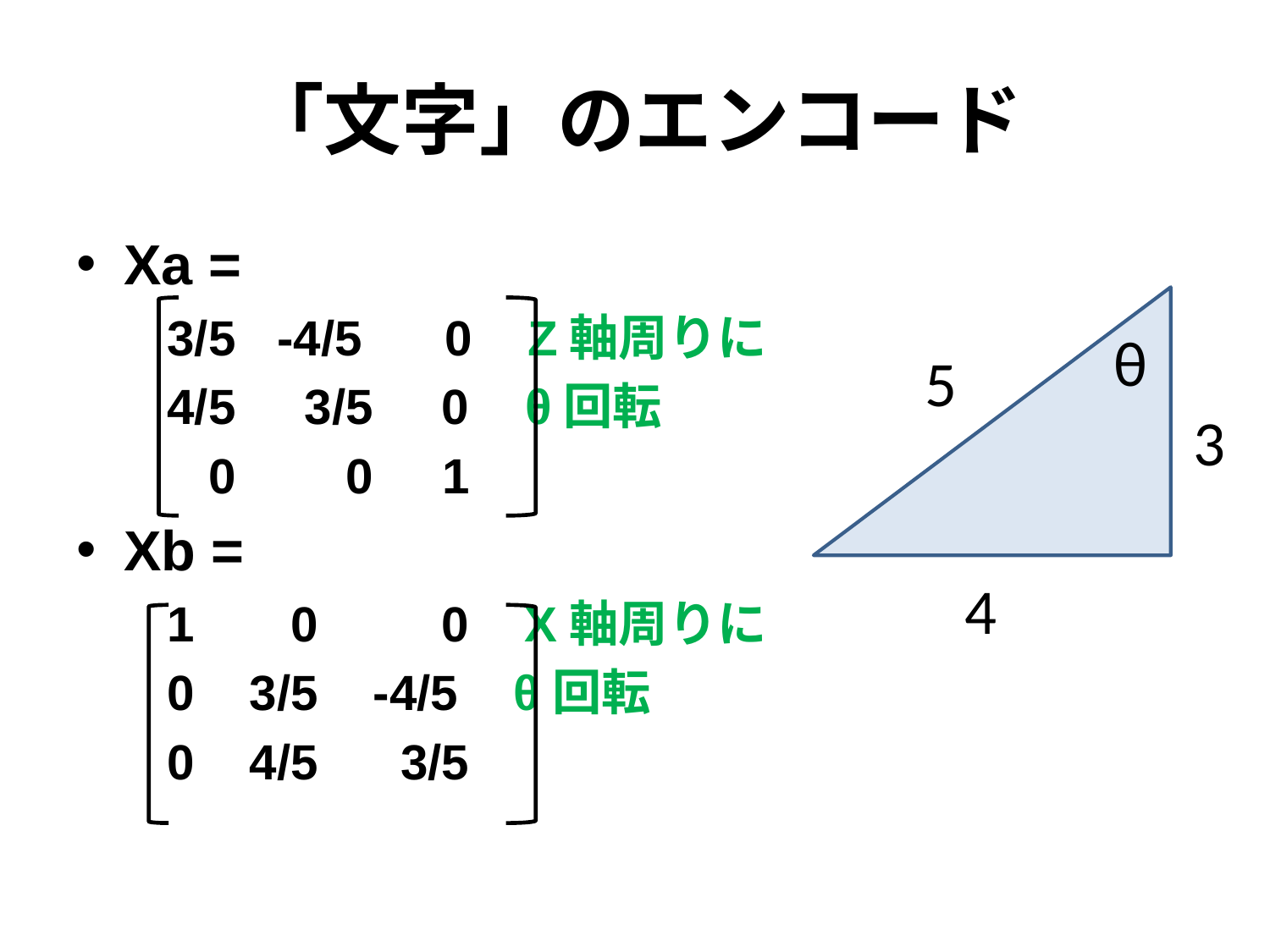

# 「文字」のエンコード
Xa =
  3/5   -4/5      0    Z軸周りに
  4/5     3/5     0    θ回転
     0        0     1
Xb =
  1       0         0    X軸周りに
  0    3/5    -4/5    θ回転
  0    4/5      3/5

θ
5
3
4